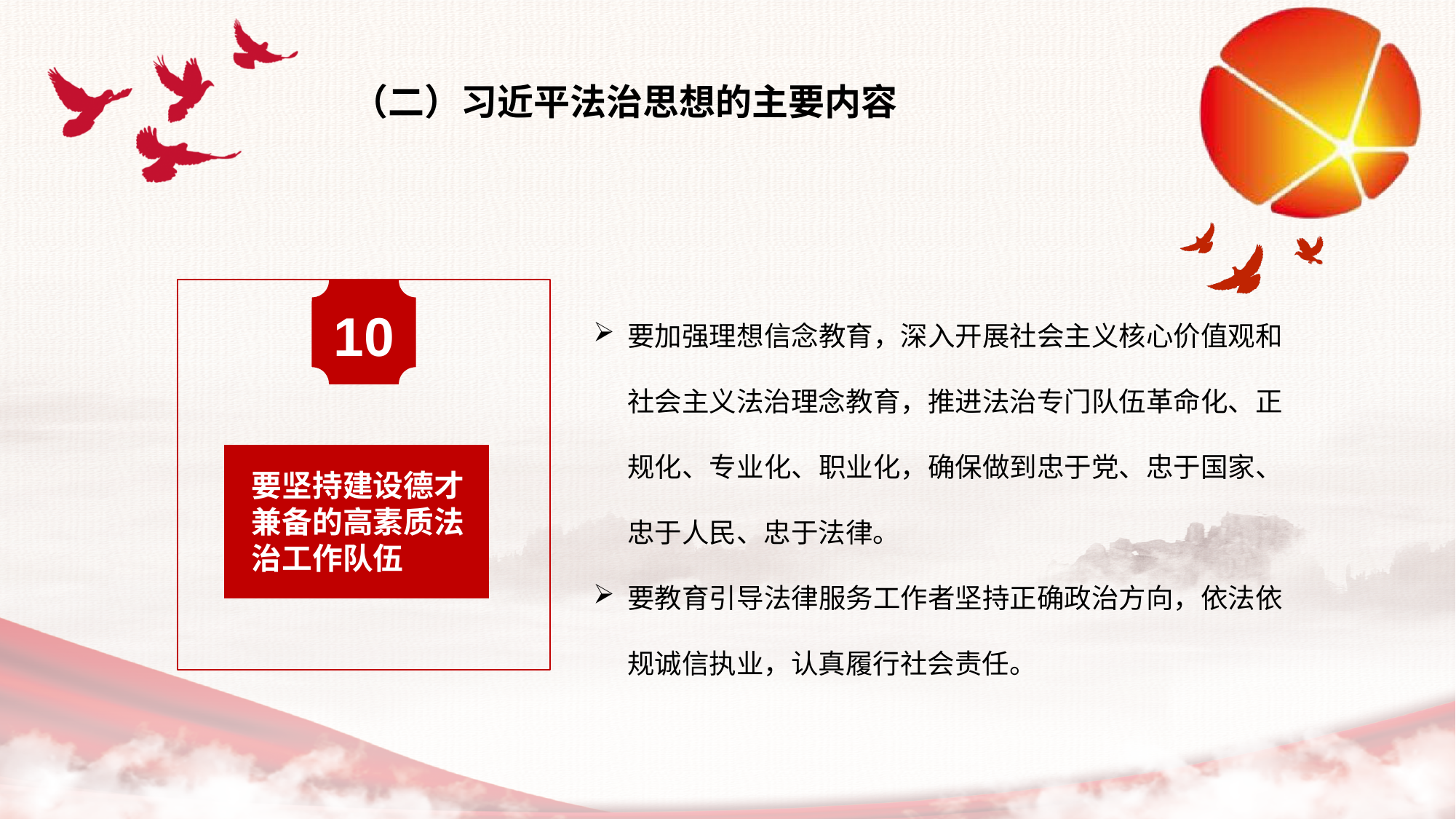

（二）习近平法治思想的主要内容

10

要坚持建设德才兼备的高素质法治工作队伍

要加强理想信念教育，深入开展社会主义核心价值观和社会主义法治理念教育，推进法治专门队伍革命化、正规化、专业化、职业化，确保做到忠于党、忠于国家、忠于人民、忠于法律。
要教育引导法律服务工作者坚持正确政治方向，依法依规诚信执业，认真履行社会责任。